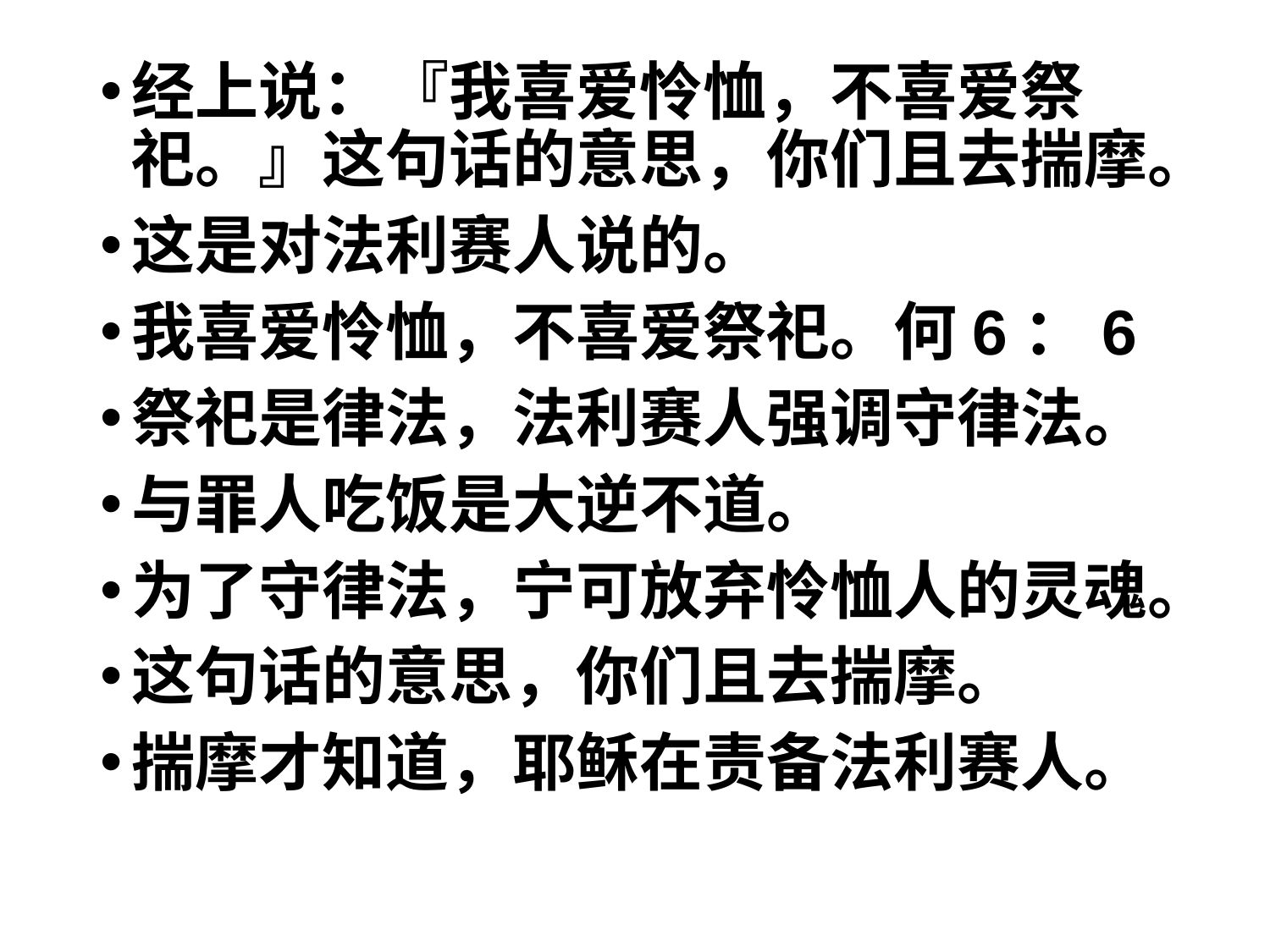

经上说：『我喜爱怜恤，不喜爱祭祀。』这句话的意思，你们且去揣摩。
这是对法利赛人说的。
我喜爱怜恤，不喜爱祭祀。何6：6
祭祀是律法，法利赛人强调守律法。
与罪人吃饭是大逆不道。
为了守律法，宁可放弃怜恤人的灵魂。
这句话的意思，你们且去揣摩。
揣摩才知道，耶稣在责备法利赛人。